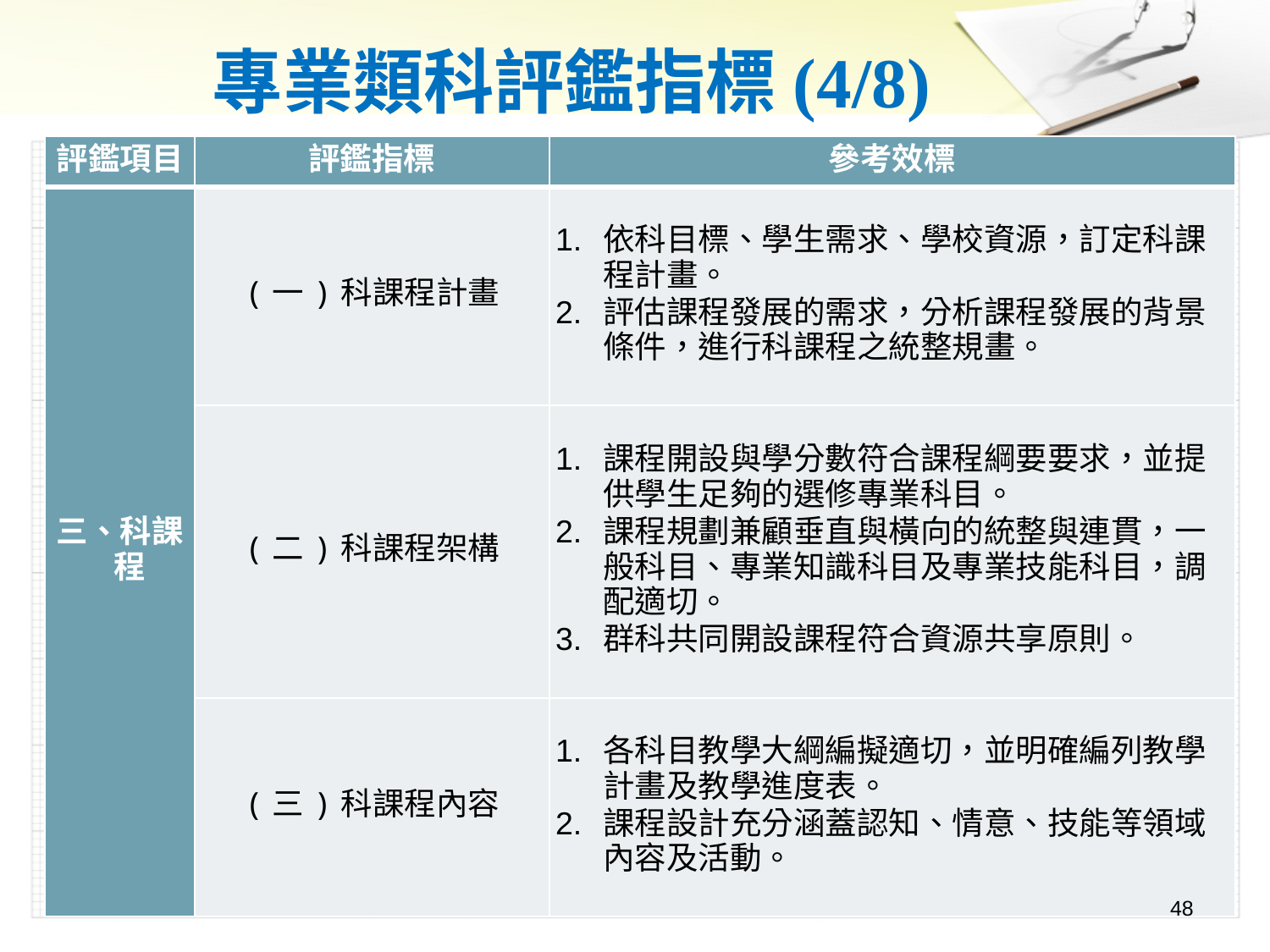

# 專業類科評鑑指標(4/8)
| 評鑑項目 | 評鑑指標 | 參考效標 |
| --- | --- | --- |
| 三、科課程 | (一)科課程計畫 | 依科目標、學生需求、學校資源，訂定科課程計畫。 評估課程發展的需求，分析課程發展的背景條件，進行科課程之統整規畫。 |
|  | (二)科課程架構 | 課程開設與學分數符合課程綱要要求，並提供學生足夠的選修專業科目。 課程規劃兼顧垂直與橫向的統整與連貫，一般科目、專業知識科目及專業技能科目，調配適切。 群科共同開設課程符合資源共享原則。 |
|  | (三)科課程內容 | 各科目教學大綱編擬適切，並明確編列教學計畫及教學進度表。 課程設計充分涵蓋認知、情意、技能等領域內容及活動。 |
48